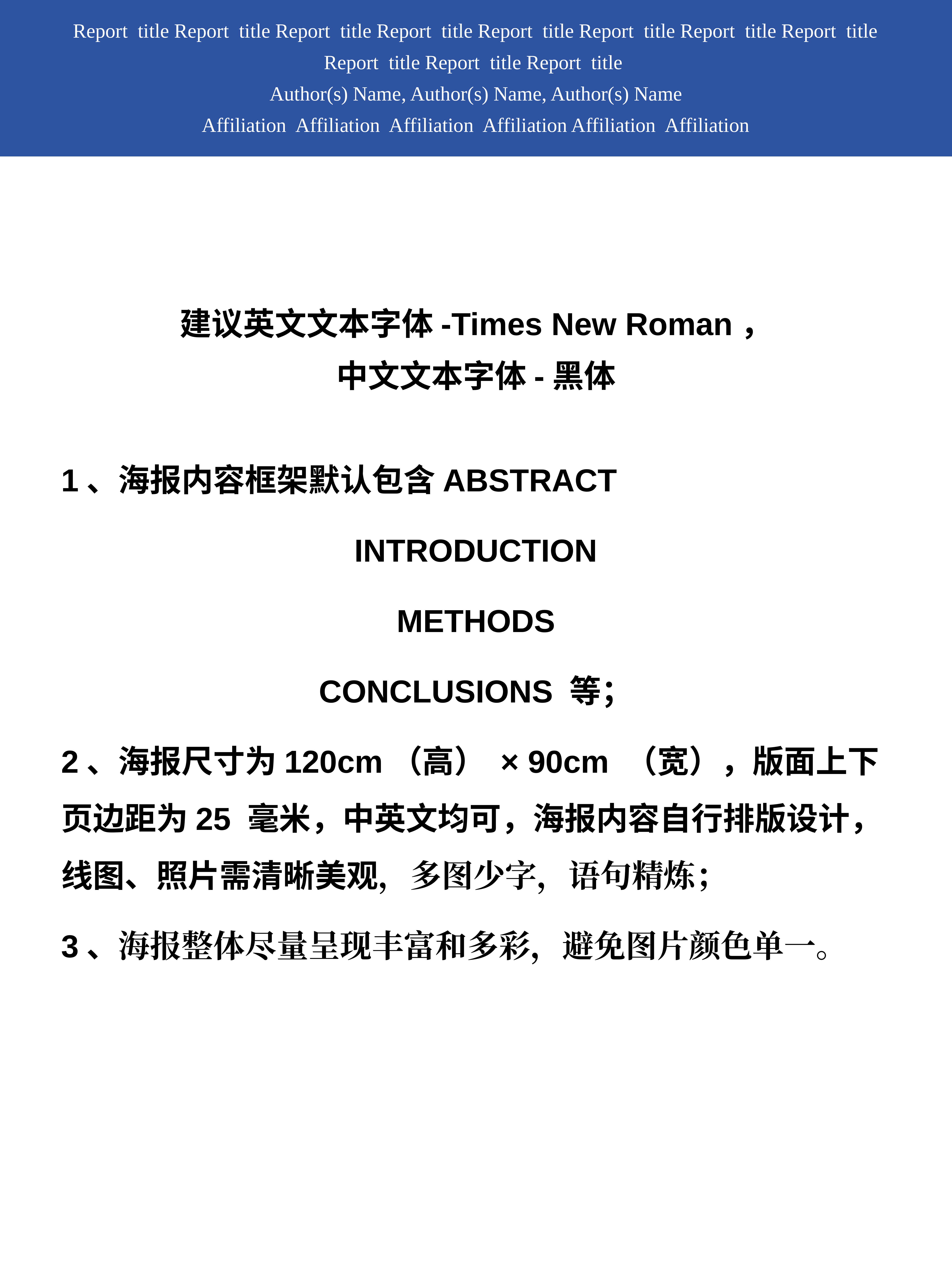

# Report  title Report  title Report  title Report  title Report  title Report  title Report  title Report  title Report  title Report  title Report  title Author(s) Name, Author(s) Name, Author(s) Name Affiliation  Affiliation  Affiliation  Affiliation Affiliation  Affiliation

建议英文文本字体-Times New Roman，
中文文本字体-黑体

1、海报内容框架默认包含ABSTRACT
INTRODUCTION
METHODS
CONCLUSIONS 等；
2、海报尺寸为120cm（高） × 90cm （宽），版面上下页边距为25 毫米，中英文均可，海报内容自行排版设计，线图、照片需清晰美观，多图少字，语句精炼；
3、海报整体尽量呈现丰富和多彩，避免图片颜色单一。